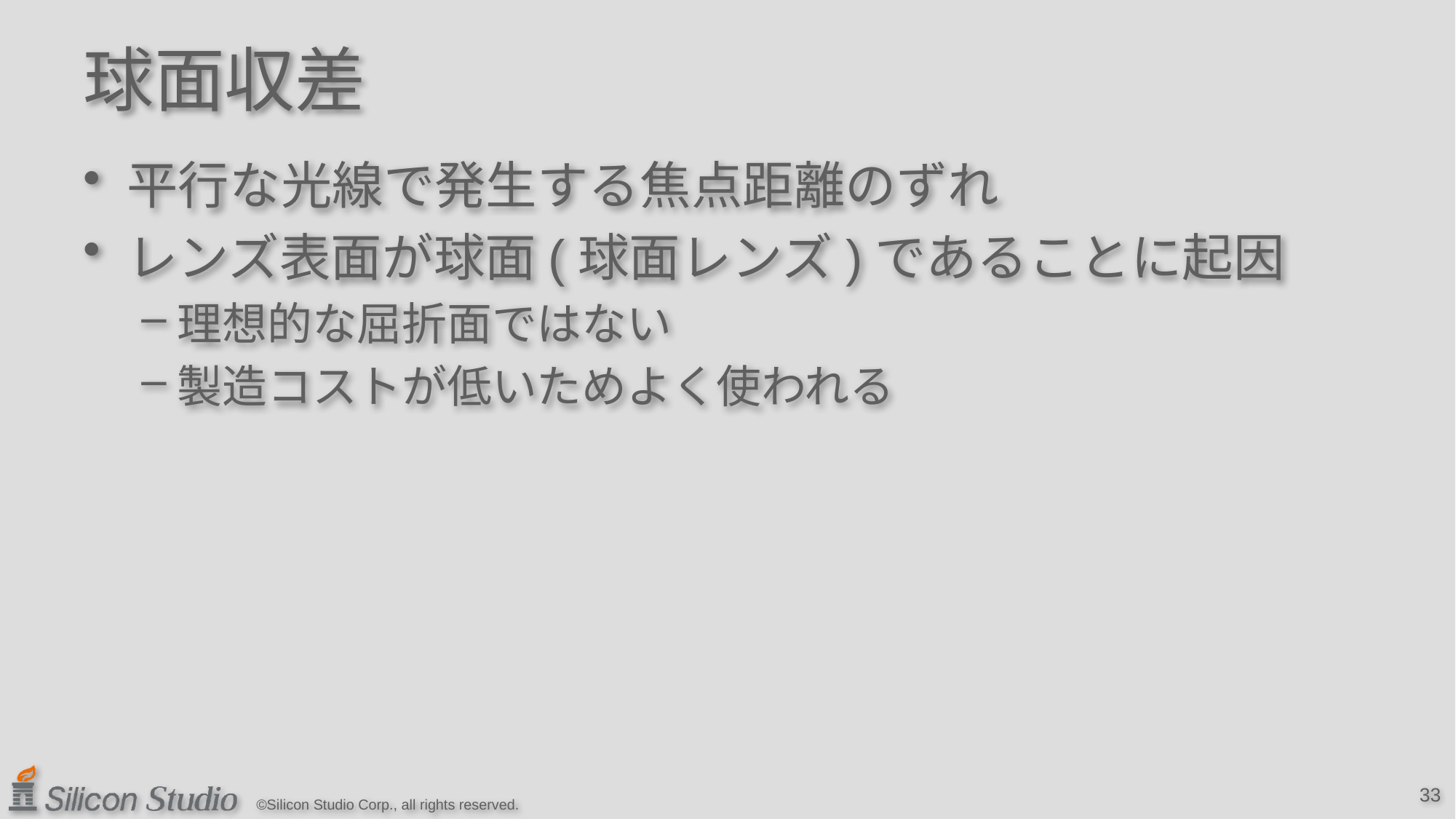

# 球面収差
平行な光線で発生する焦点距離のずれ
レンズ表面が球面(球面レンズ)であることに起因
理想的な屈折面ではない
製造コストが低いためよく使われる